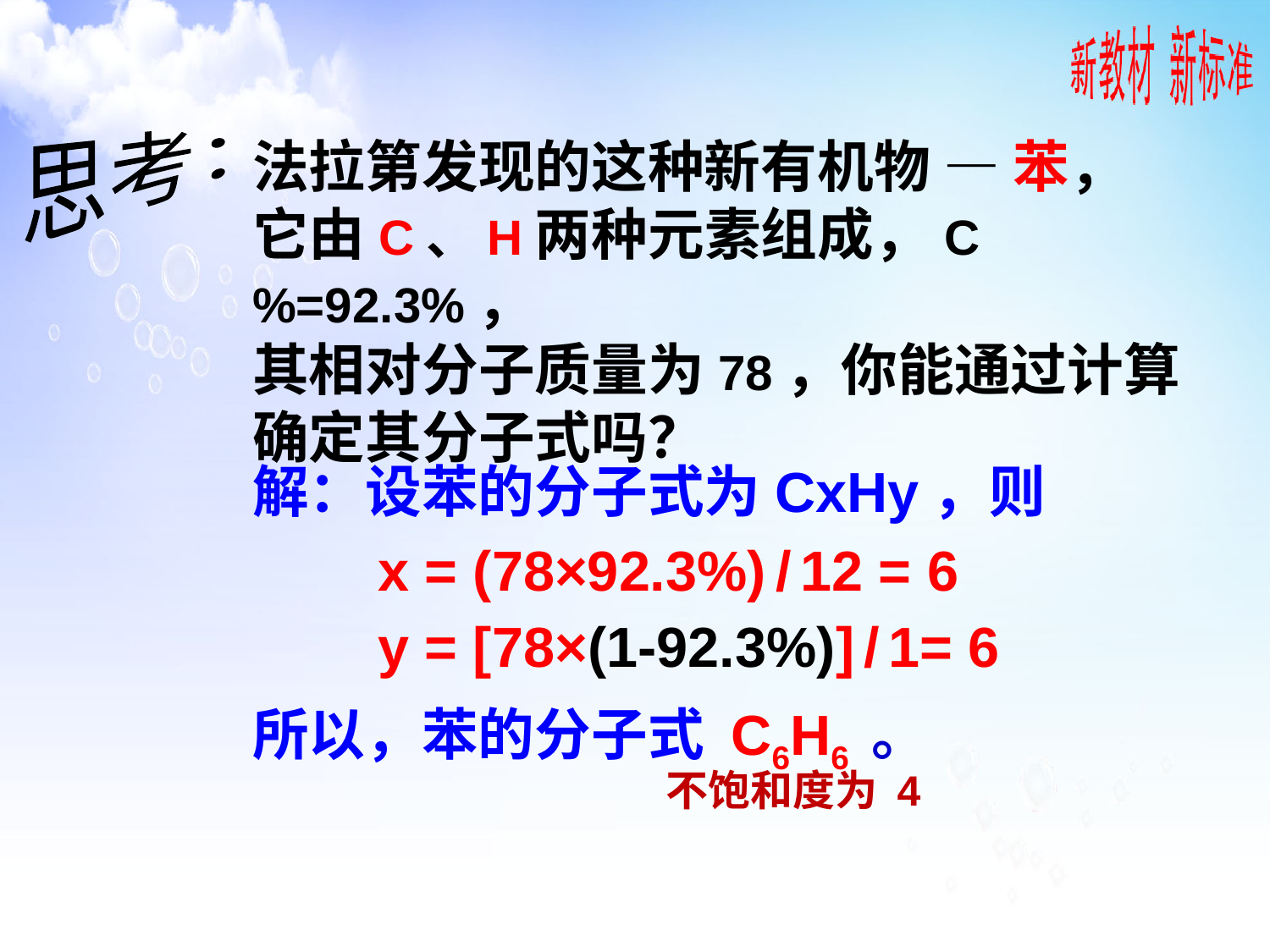

思考：
法拉第发现的这种新有机物 — 苯，
它由C、H两种元素组成，C%=92.3%，
其相对分子质量为78，你能通过计算
确定其分子式吗？
解：设苯的分子式为CxHy，则
        x = (78×92.3%) / 12 = 6
        y = [78×(1-92.3%)] / 1= 6
所以，苯的分子式 C6H6 。
不饱和度为 4